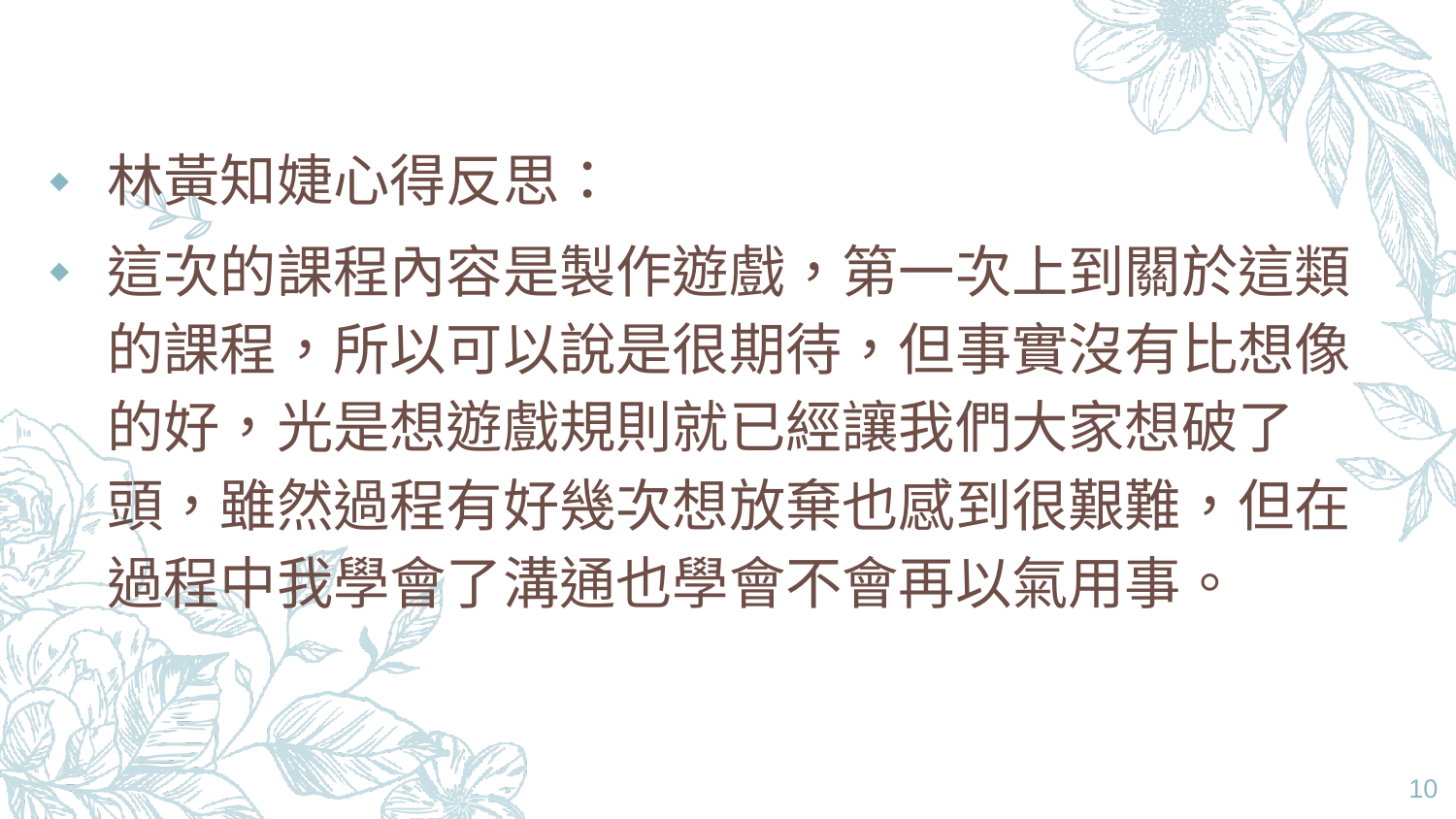

林黃知婕心得反思：
這次的課程內容是製作遊戲，第一次上到關於這類的課程，所以可以說是很期待，但事實沒有比想像的好，光是想遊戲規則就已經讓我們大家想破了頭，雖然過程有好幾次想放棄也感到很艱難，但在過程中我學會了溝通也學會不會再以氣用事。

10